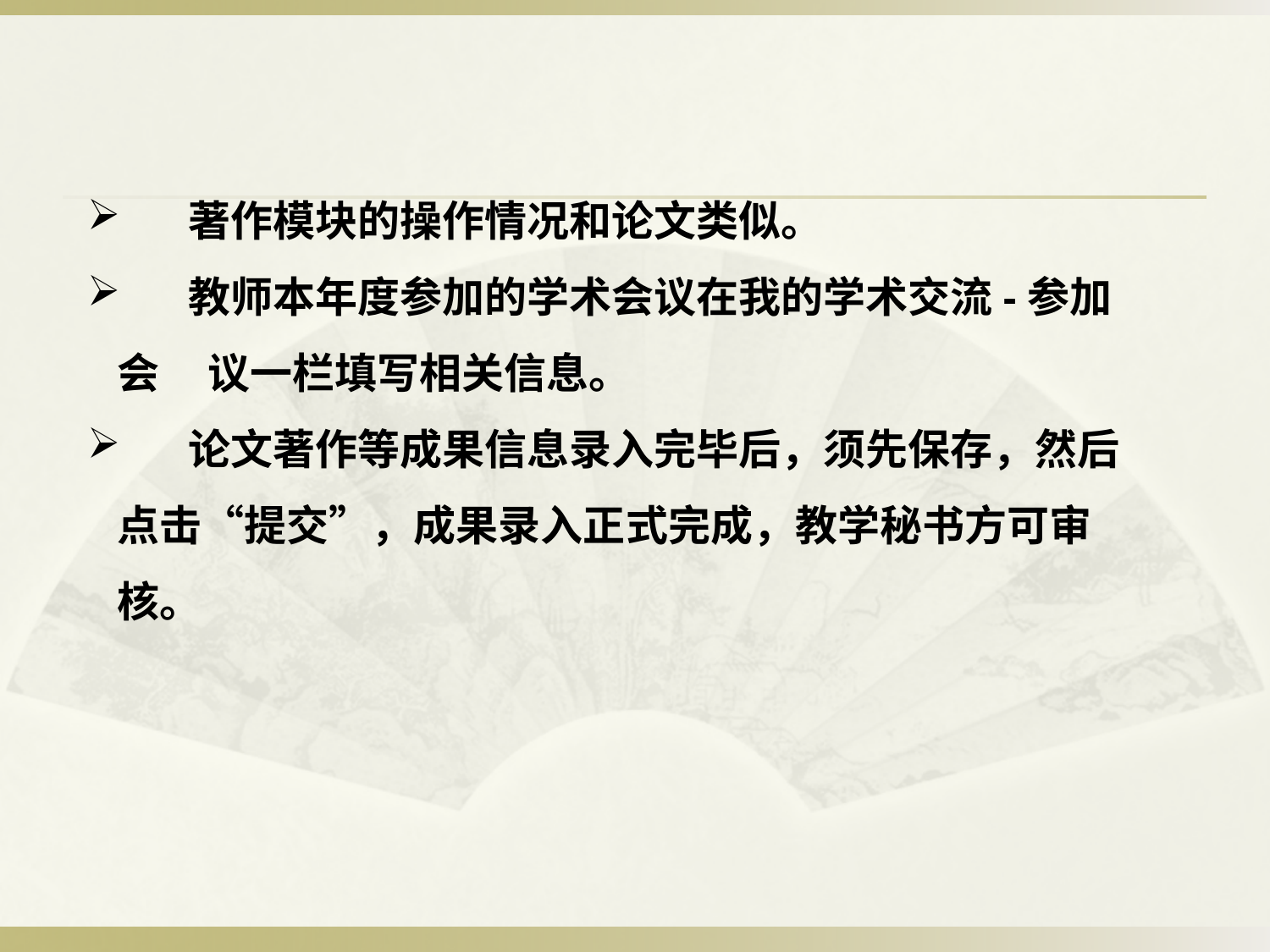

著作模块的操作情况和论文类似。
      教师本年度参加的学术会议在我的学术交流-参加会     议一栏填写相关信息。
      论文著作等成果信息录入完毕后，须先保存，然后点击“提交”，成果录入正式完成，教学秘书方可审核。